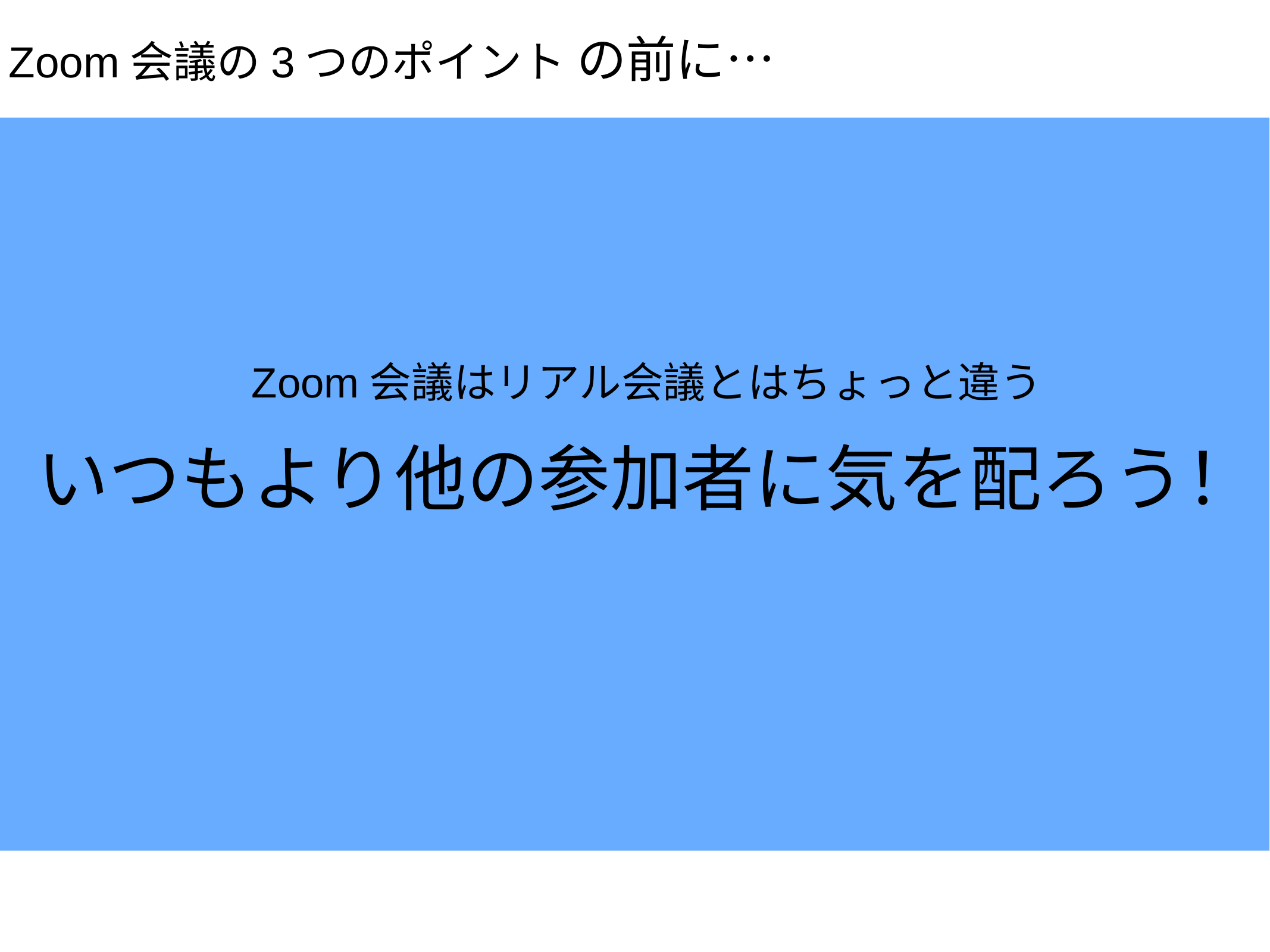

Zoom会議の3つのポイント の前に…

Zoom会議はリアル会議とはちょっと違う
いつもより他の参加者に気を配ろう！